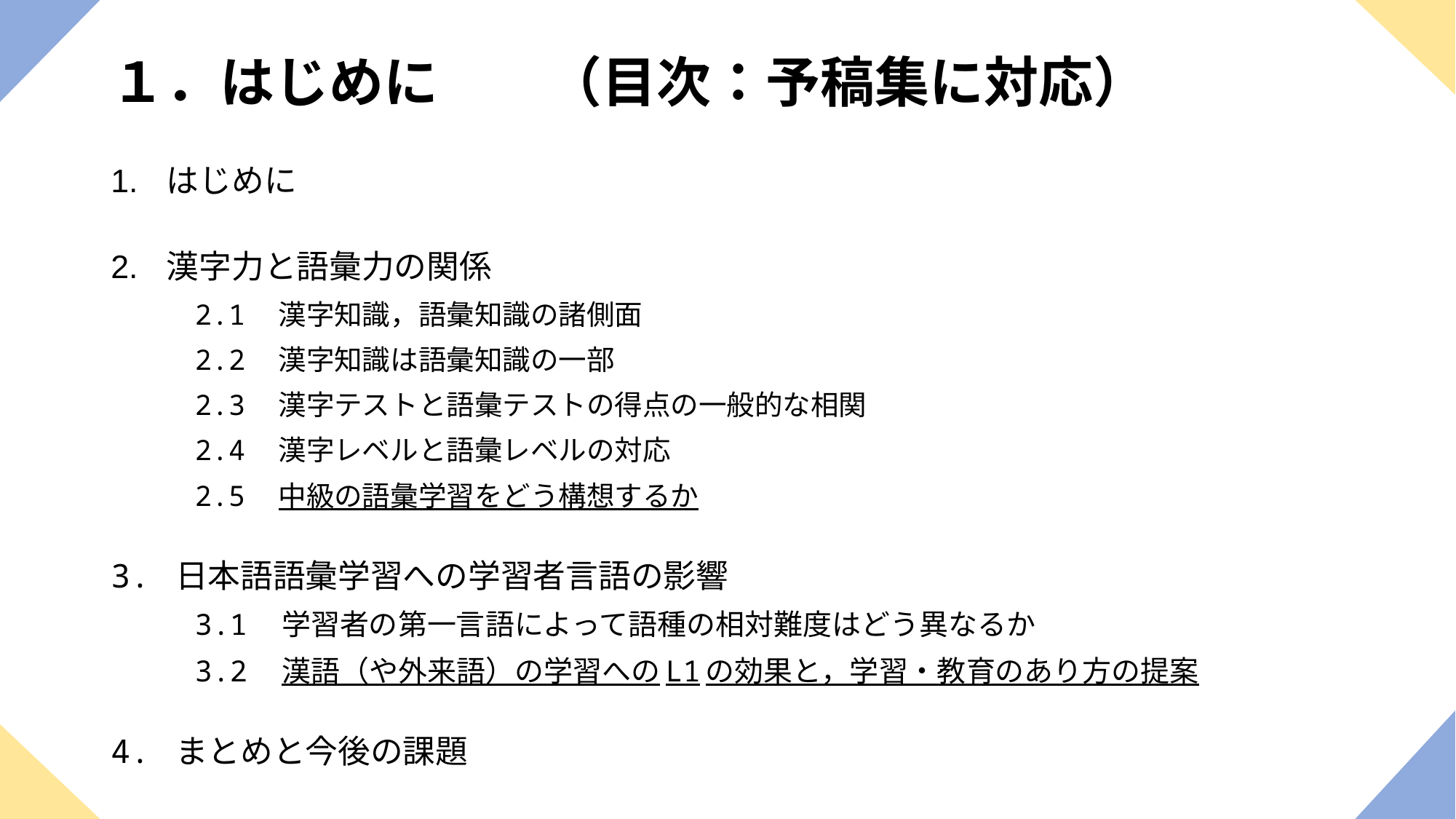

# １．はじめに　　（目次：予稿集に対応）
はじめに

漢字力と語彙力の関係
	2.1　漢字知識，語彙知識の諸側面
	2.2　漢字知識は語彙知識の一部
	2.3　漢字テストと語彙テストの得点の一般的な相関
	2.4　漢字レベルと語彙レベルの対応
	2.5　中級の語彙学習をどう構想するか

3. 日本語語彙学習への学習者言語の影響
	3.1　学習者の第一言語によって語種の相対難度はどう異なるか
	3.2　漢語（や外来語）の学習へのL1の効果と，学習・教育のあり方の提案

4. まとめと今後の課題